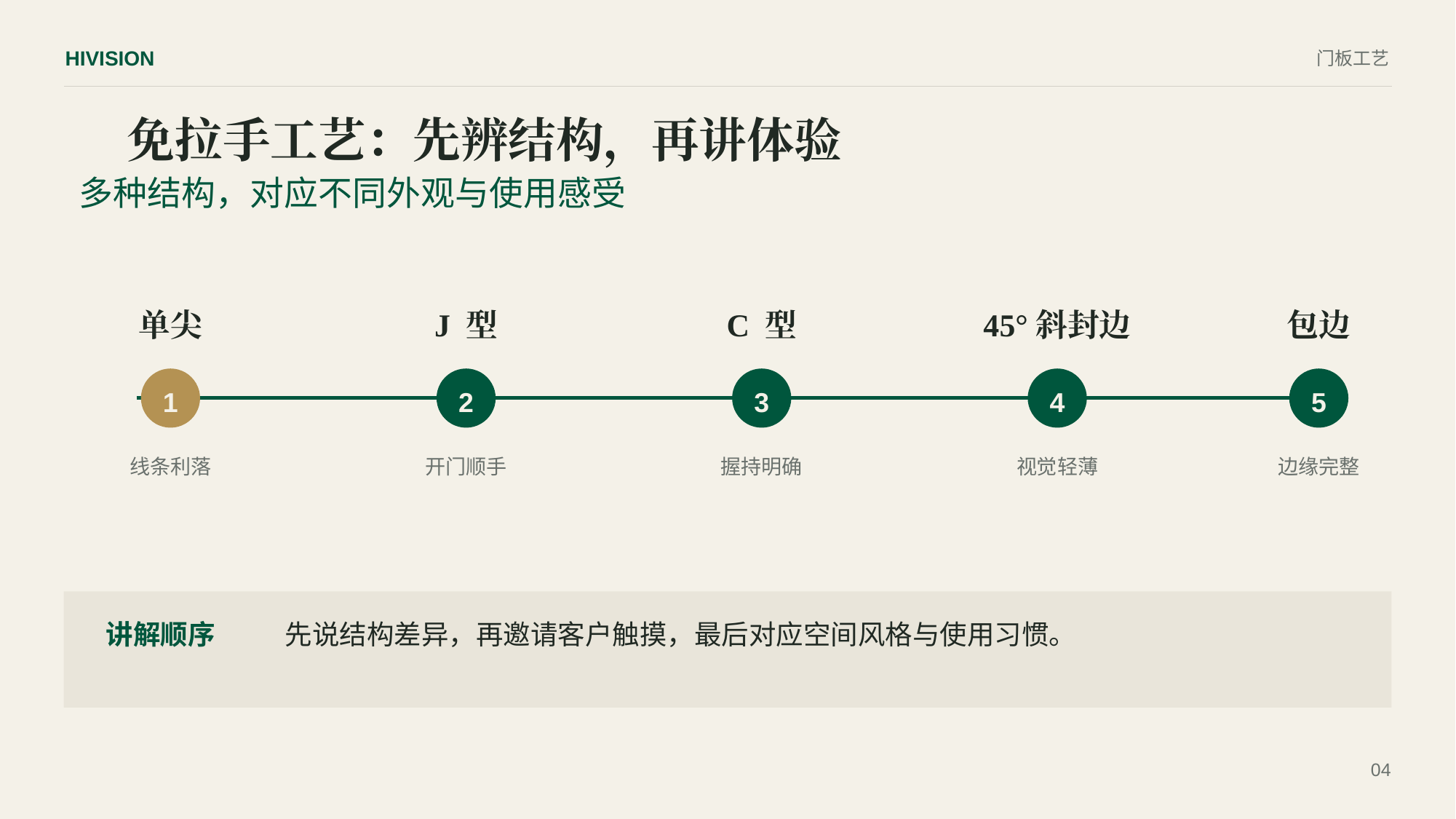

HIVISION
门板工艺

免拉手工艺：先辨结构，再讲体验
多种结构，对应不同外观与使用感受
单尖

1
线条利落
J 型

2
开门顺手
C 型

3
握持明确
45°斜封边

4
视觉轻薄
包边

5
边缘完整

讲解顺序
先说结构差异，再邀请客户触摸，最后对应空间风格与使用习惯。
04